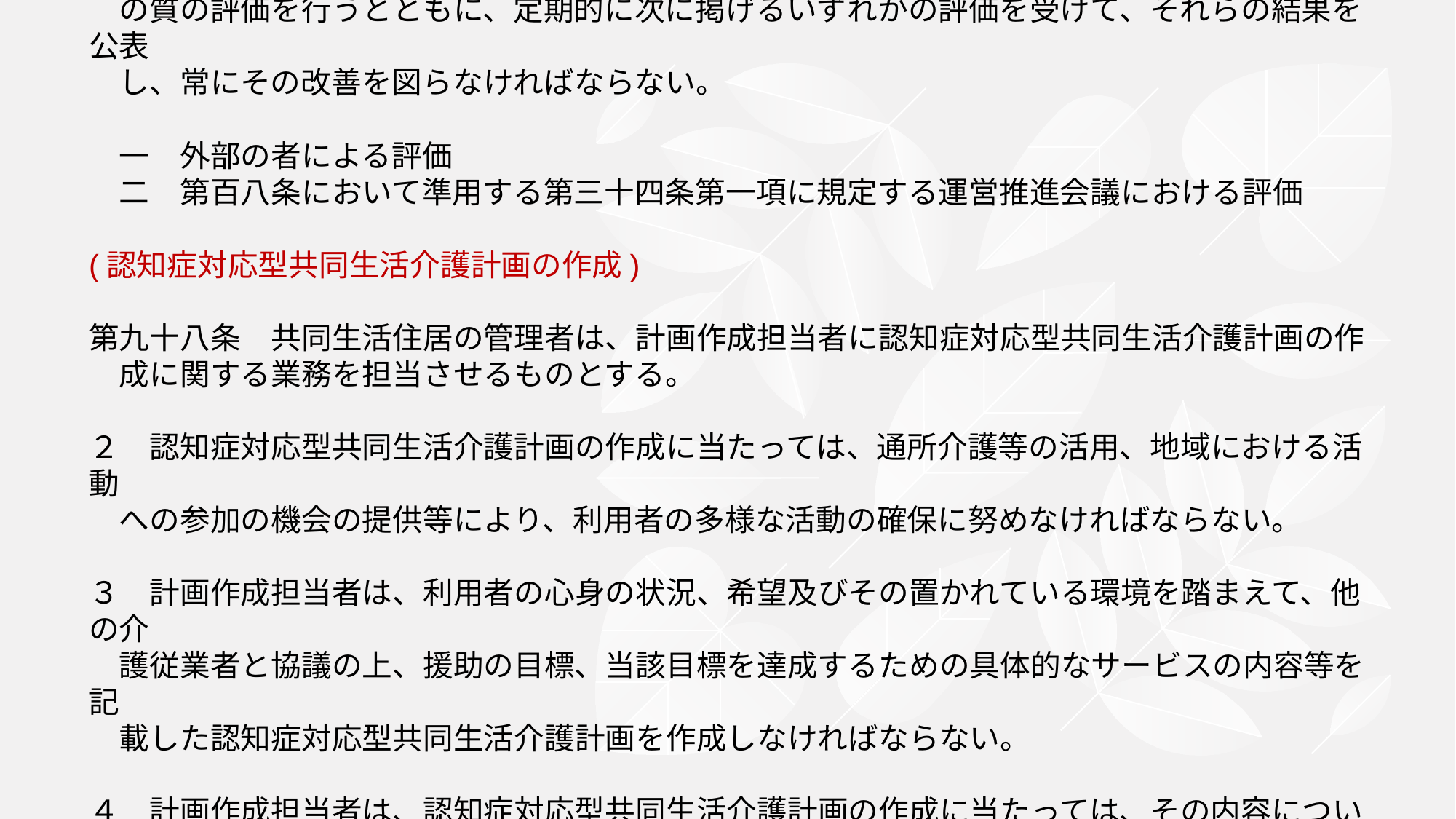

# ８　指定認知症対応型共同生活介護事業者は、自らその提供する指定認知症対応型共同生活介護 　の質の評価を行うとともに、定期的に次に掲げるいずれかの評価を受けて、それらの結果を公表 　し、常にその改善を図らなければならない。 　一　外部の者による評価 　二　第百八条において準用する第三十四条第一項に規定する運営推進会議における評価 (認知症対応型共同生活介護計画の作成) 第九十八条　共同生活住居の管理者は、計画作成担当者に認知症対応型共同生活介護計画の作 　成に関する業務を担当させるものとする。 ２　認知症対応型共同生活介護計画の作成に当たっては、通所介護等の活用、地域における活動 　への参加の機会の提供等により、利用者の多様な活動の確保に努めなければならない。 ３　計画作成担当者は、利用者の心身の状況、希望及びその置かれている環境を踏まえて、他の介 　護従業者と協議の上、援助の目標、当該目標を達成するための具体的なサービスの内容等を記 　載した認知症対応型共同生活介護計画を作成しなければならない。 ４　計画作成担当者は、認知症対応型共同生活介護計画の作成に当たっては、その内容について 　利用者又はその家族に対して説明し、利用者の同意を得なければならない。